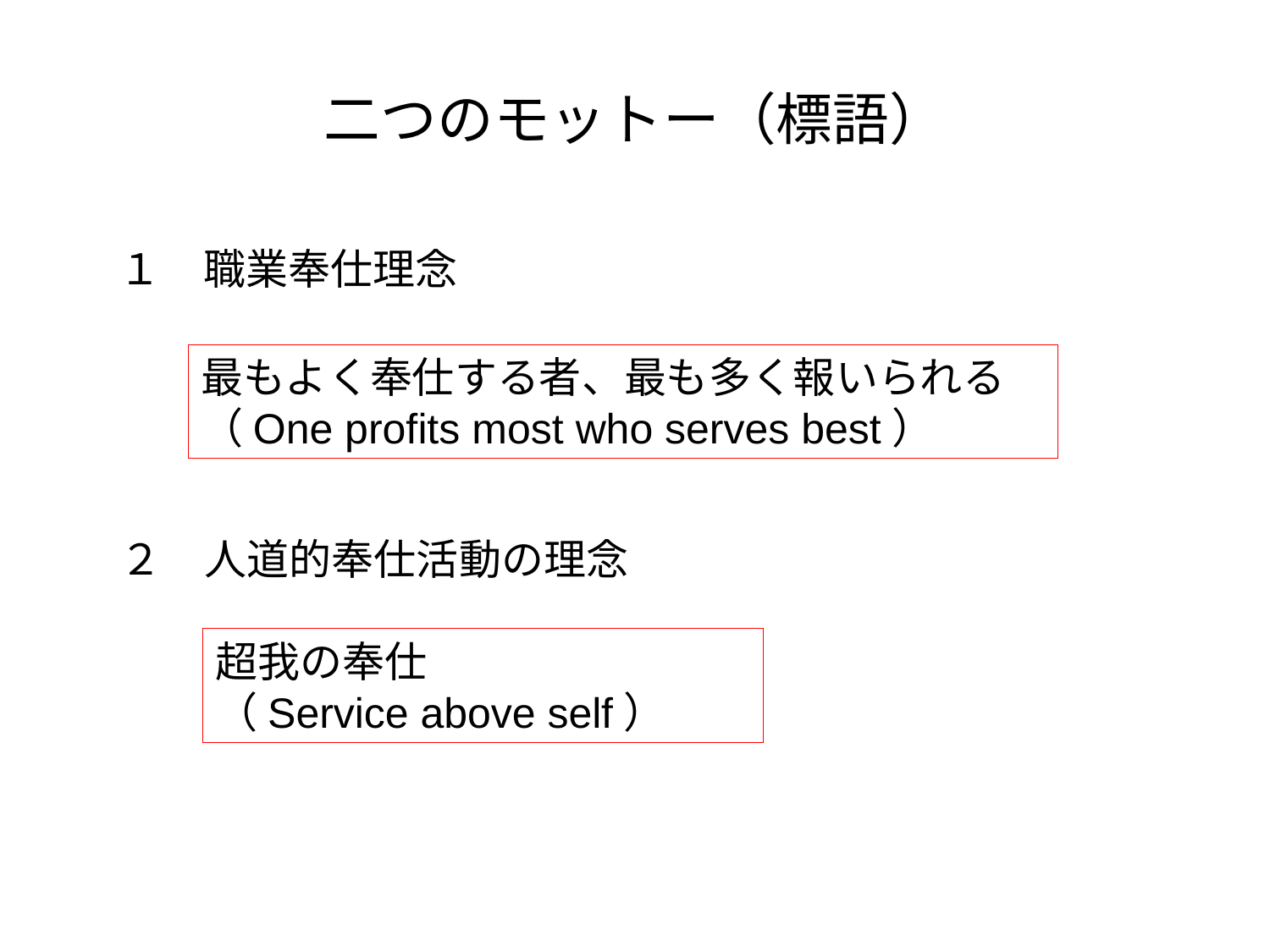

# 二つのモットー（標語）
１　職業奉仕理念
最もよく奉仕する者、最も多く報いられる
（One profits most who serves best）
２　人道的奉仕活動の理念
超我の奉仕
（Service above self）